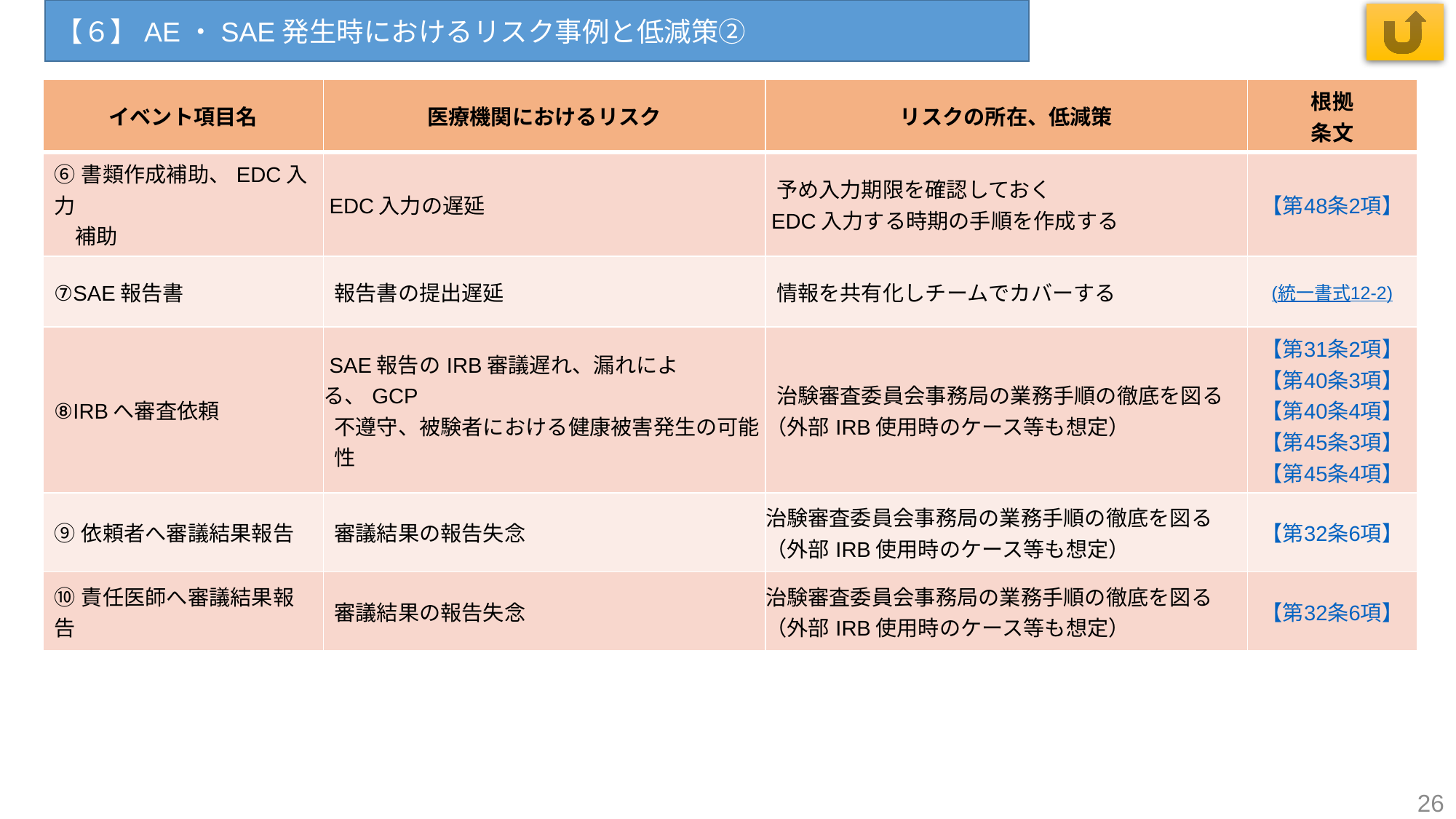

【６】AE・SAE発生時におけるリスク事例と低減策②

| イベント項目名 | 医療機関におけるリスク | リスクの所在、低減策 | 根拠 条文 |
| --- | --- | --- | --- |
| ⑥書類作成補助、EDC入力　 　補助 | EDC入力の遅延 | 予め入力期限を確認しておく EDC入力する時期の手順を作成する | 【第48条2項】 |
| ⑦SAE報告書 | 報告書の提出遅延 | 情報を共有化しチームでカバーする | (統一書式12-2) |
| ⑧IRBへ審査依頼 | SAE報告のIRB審議遅れ、漏れによる、GCP 不遵守、被験者における健康被害発生の可能 性 | 治験審査委員会事務局の業務手順の徹底を図る （外部IRB使用時のケース等も想定） | 【第31条2項】 【第40条3項】 【第40条4項】 【第45条3項】 【第45条4項】 |
| ⑨依頼者へ審議結果報告 | 審議結果の報告失念 | 治験審査委員会事務局の業務手順の徹底を図る （外部IRB使用時のケース等も想定） | 【第32条6項】 |
| ⑩責任医師へ審議結果報告 | 審議結果の報告失念 | 治験審査委員会事務局の業務手順の徹底を図る （外部IRB使用時のケース等も想定） | 【第32条6項】 |